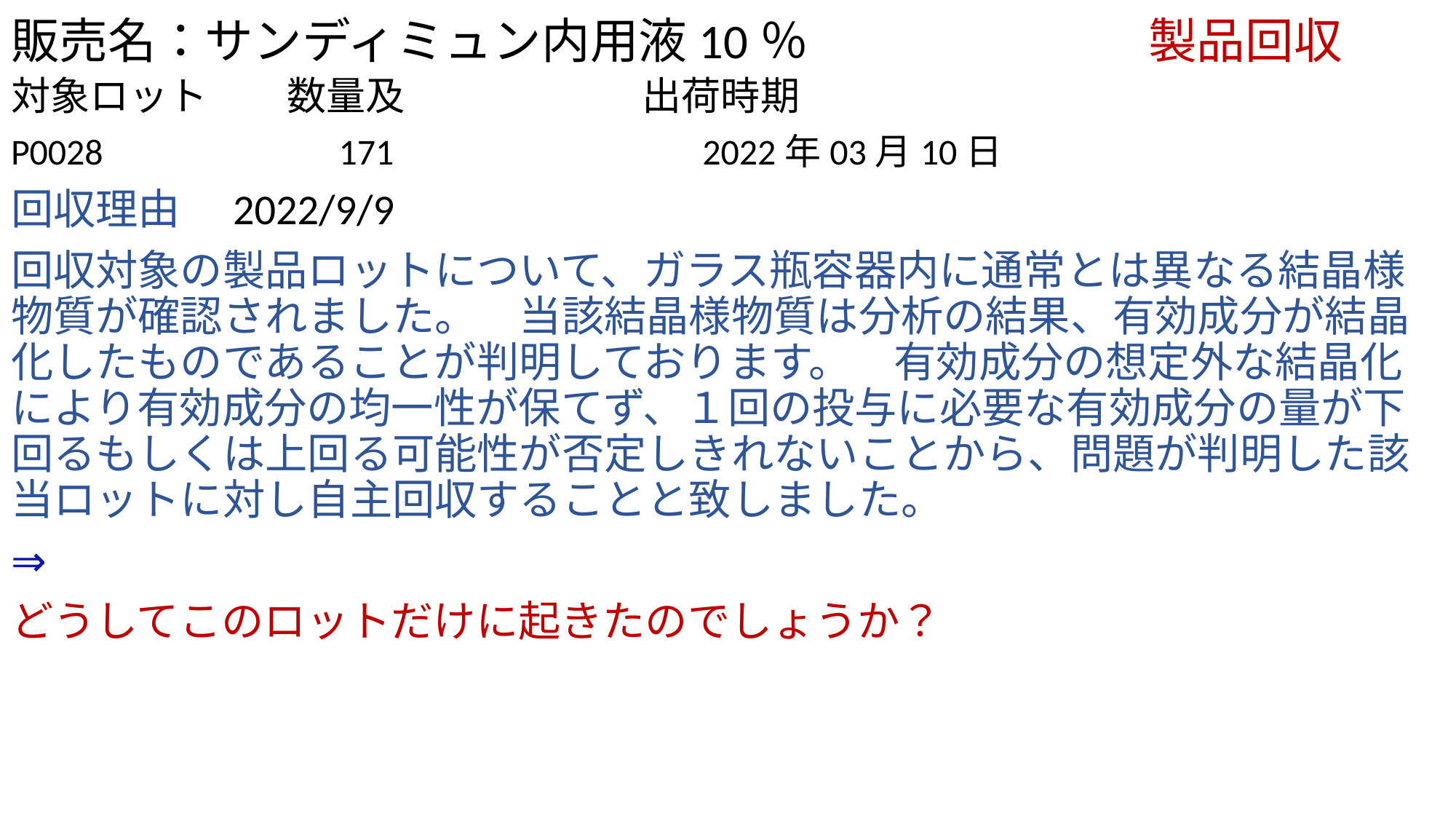

# 販売名：サンディミュン内用液10％　　　　　　　製品回収
対象ロット　　数量及　　　　　　出荷時期
P0028　　　　　　171　　　　　　　　2022年03月10日
回収理由　2022/9/9
回収対象の製品ロットについて、ガラス瓶容器内に通常とは異なる結晶様物質が確認されました。　当該結晶様物質は分析の結果、有効成分が結晶化したものであることが判明しております。　有効成分の想定外な結晶化により有効成分の均一性が保てず、１回の投与に必要な有効成分の量が下回るもしくは上回る可能性が否定しきれないことから、問題が判明した該当ロットに対し自主回収することと致しました。
⇒
どうしてこのロットだけに起きたのでしょうか？